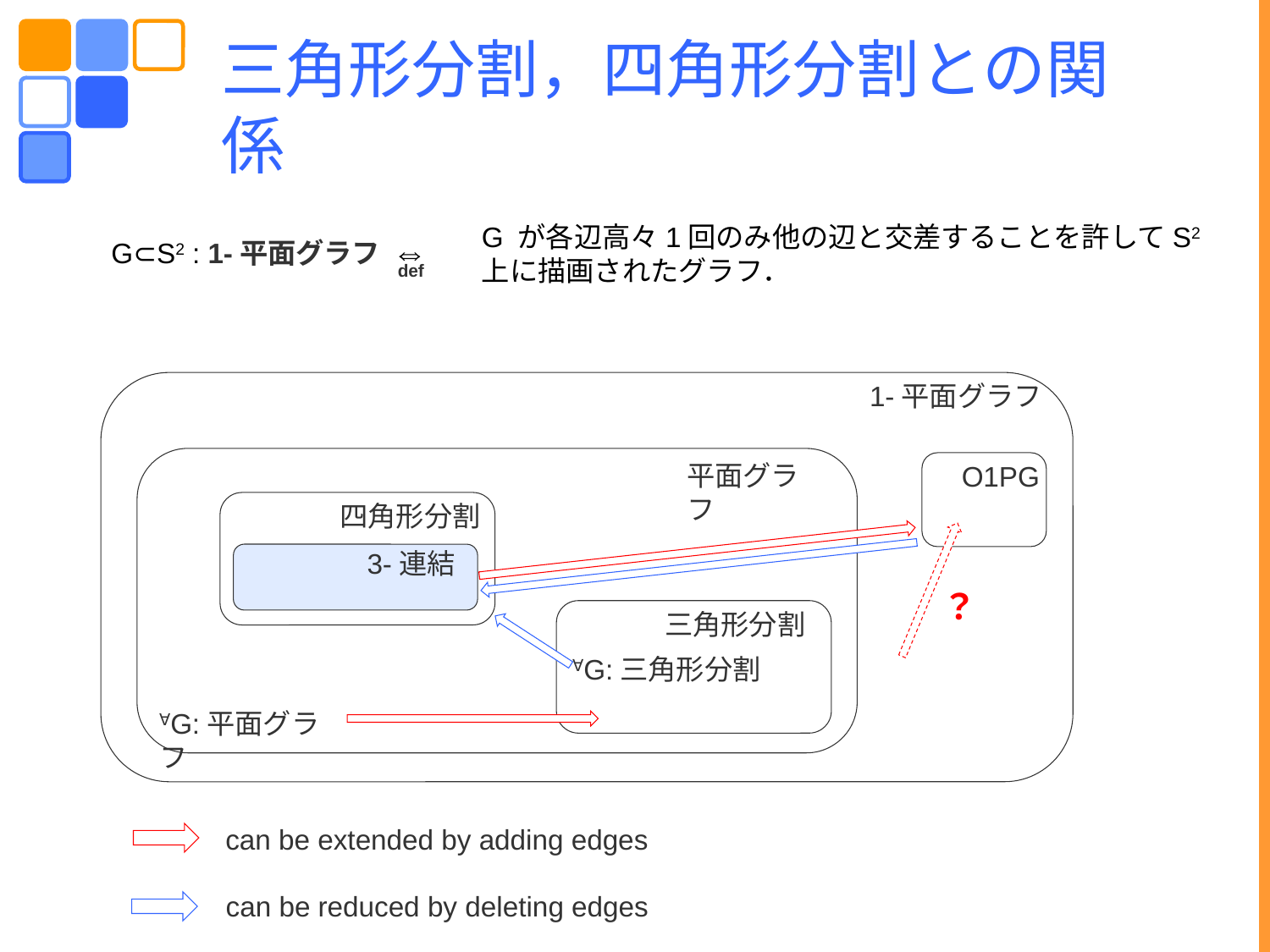

三角形分割，四角形分割との関係
G が各辺高々1回のみ他の辺と交差することを許してS2上に描画されたグラフ．
⇔
def
G⊂S2 : 1-平面グラフ

1-平面グラフ

平面グラフ

O1PG

四角形分割
3-連結

？

三角形分割

∀G:三角形分割
∀G:平面グラフ

can be extended by adding edges

can be reduced by deleting edges